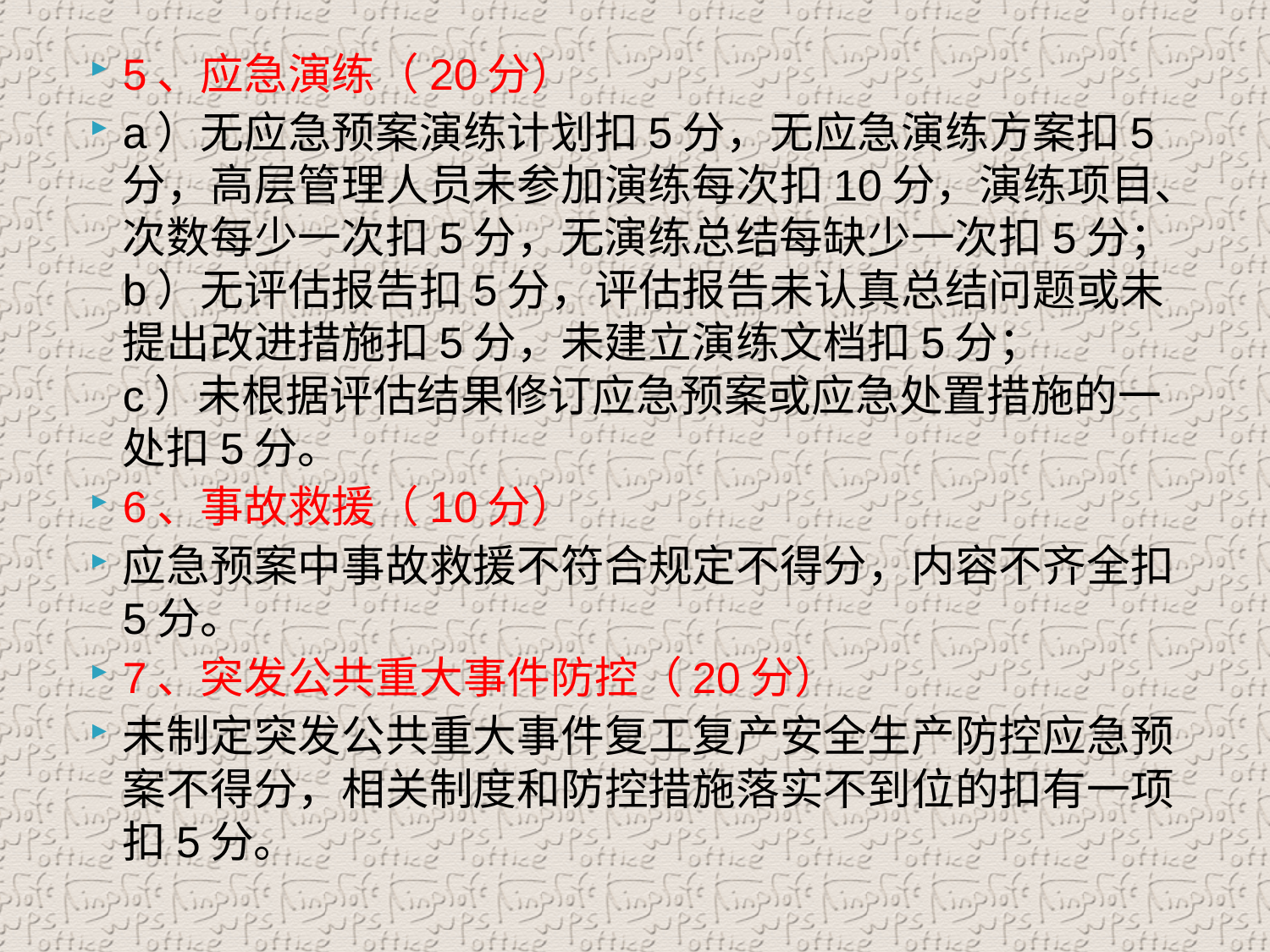

5、应急演练（20分）
a）无应急预案演练计划扣5分，无应急演练方案扣5分，高层管理人员未参加演练每次扣10分，演练项目、次数每少一次扣5分，无演练总结每缺少一次扣5分；
b）无评估报告扣5分，评估报告未认真总结问题或未提出改进措施扣5分，未建立演练文档扣5分；
c）未根据评估结果修订应急预案或应急处置措施的一处扣5分。
6、事故救援（10分）
应急预案中事故救援不符合规定不得分，内容不齐全扣5分。
7、突发公共重大事件防控（20分）
未制定突发公共重大事件复工复产安全生产防控应急预案不得分，相关制度和防控措施落实不到位的扣有一项扣5分。